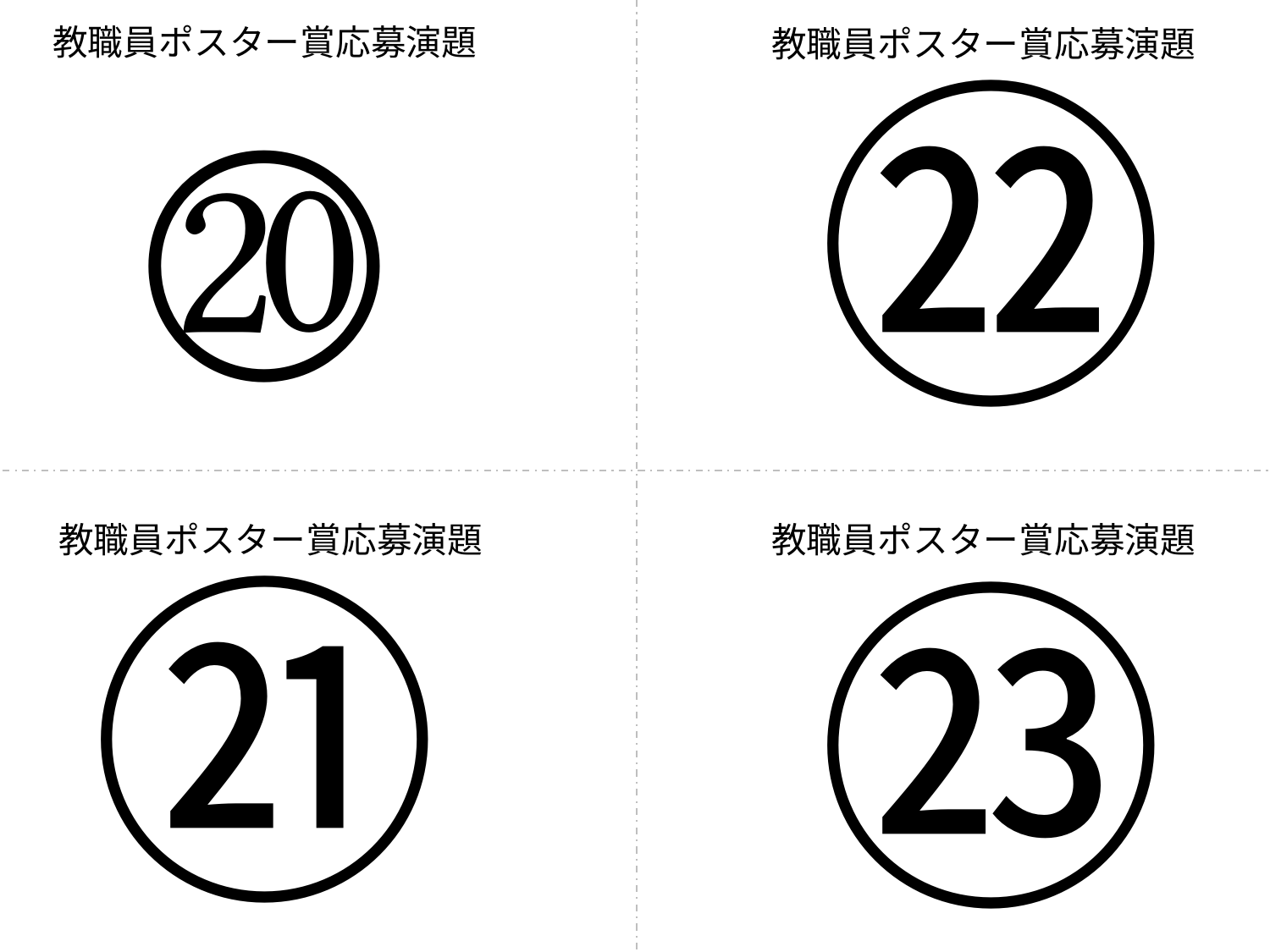

教職員ポスター賞応募演題
教職員ポスター賞応募演題
⑳
㉒
教職員ポスター賞応募演題
教職員ポスター賞応募演題
㉑
㉓